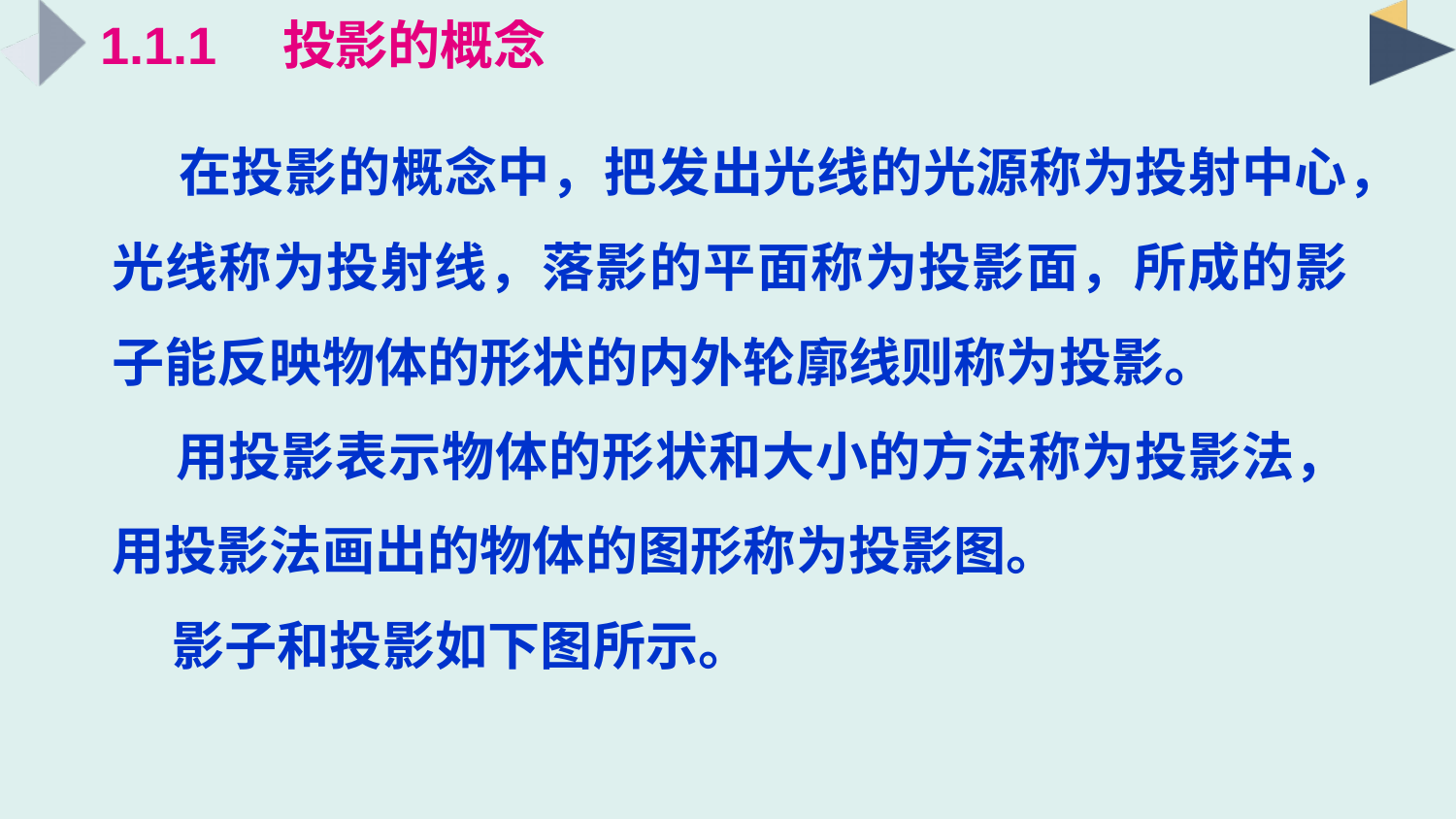

1.1.1　投影的概念
    在投影的概念中，把发出光线的光源称为投射中心，光线称为投射线，落影的平面称为投影面，所成的影子能反映物体的形状的内外轮廓线则称为投影。
    用投影表示物体的形状和大小的方法称为投影法，用投影法画出的物体的图形称为投影图。
    影子和投影如下图所示。